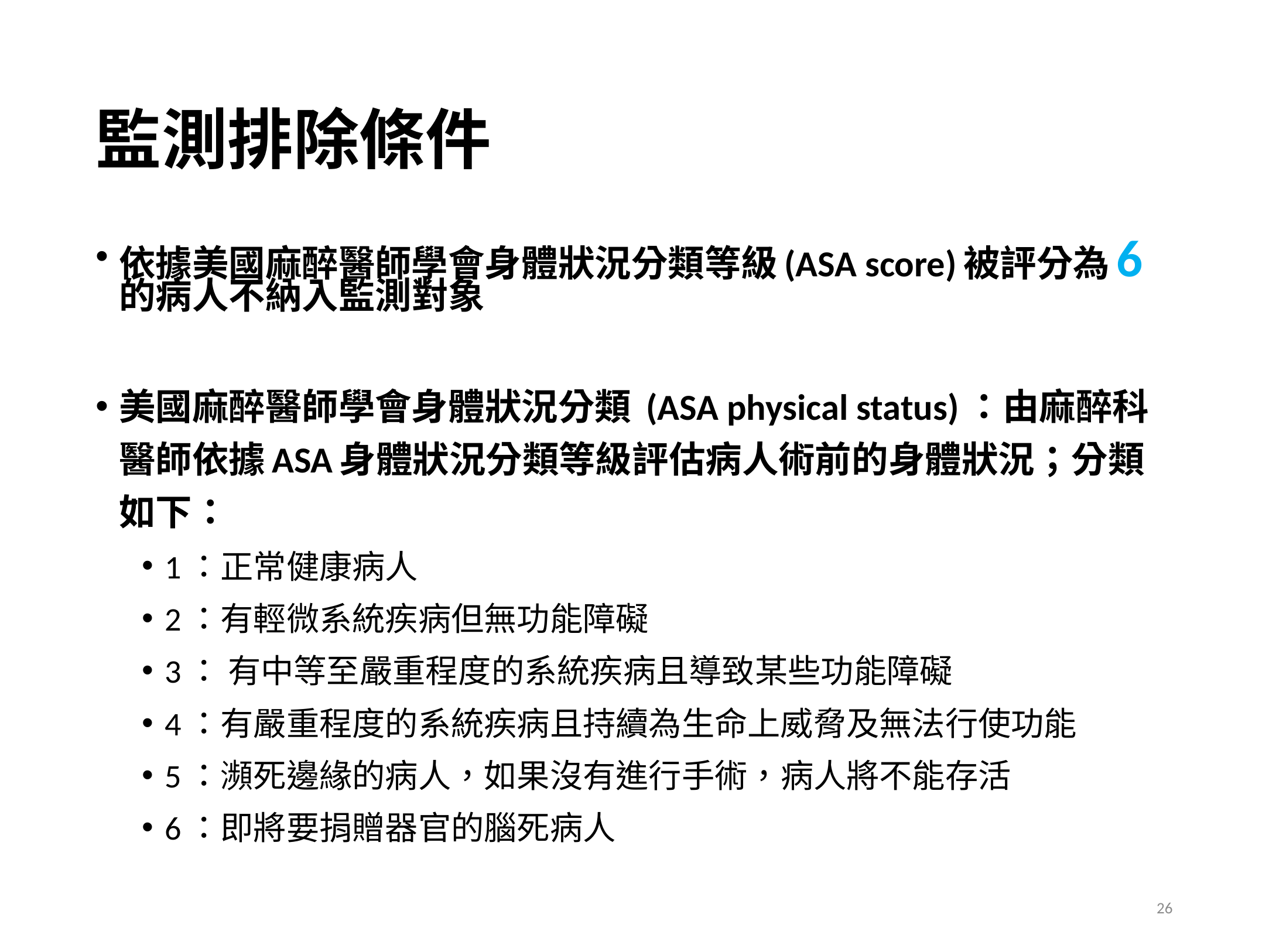

# 監測排除條件
依據美國麻醉醫師學會身體狀況分類等級(ASA score)被評分為6的病人不納入監測對象

美國麻醉醫師學會身體狀況分類 (ASA physical status)：由麻醉科醫師依據ASA身體狀況分類等級評估病人術前的身體狀況；分類如下：
1：正常健康病人
2：有輕微系統疾病但無功能障礙
3： 有中等至嚴重程度的系統疾病且導致某些功能障礙
4：有嚴重程度的系統疾病且持續為生命上威脅及無法行使功能
5：瀕死邊緣的病人，如果沒有進行手術，病人將不能存活
6：即將要捐贈器官的腦死病人

26